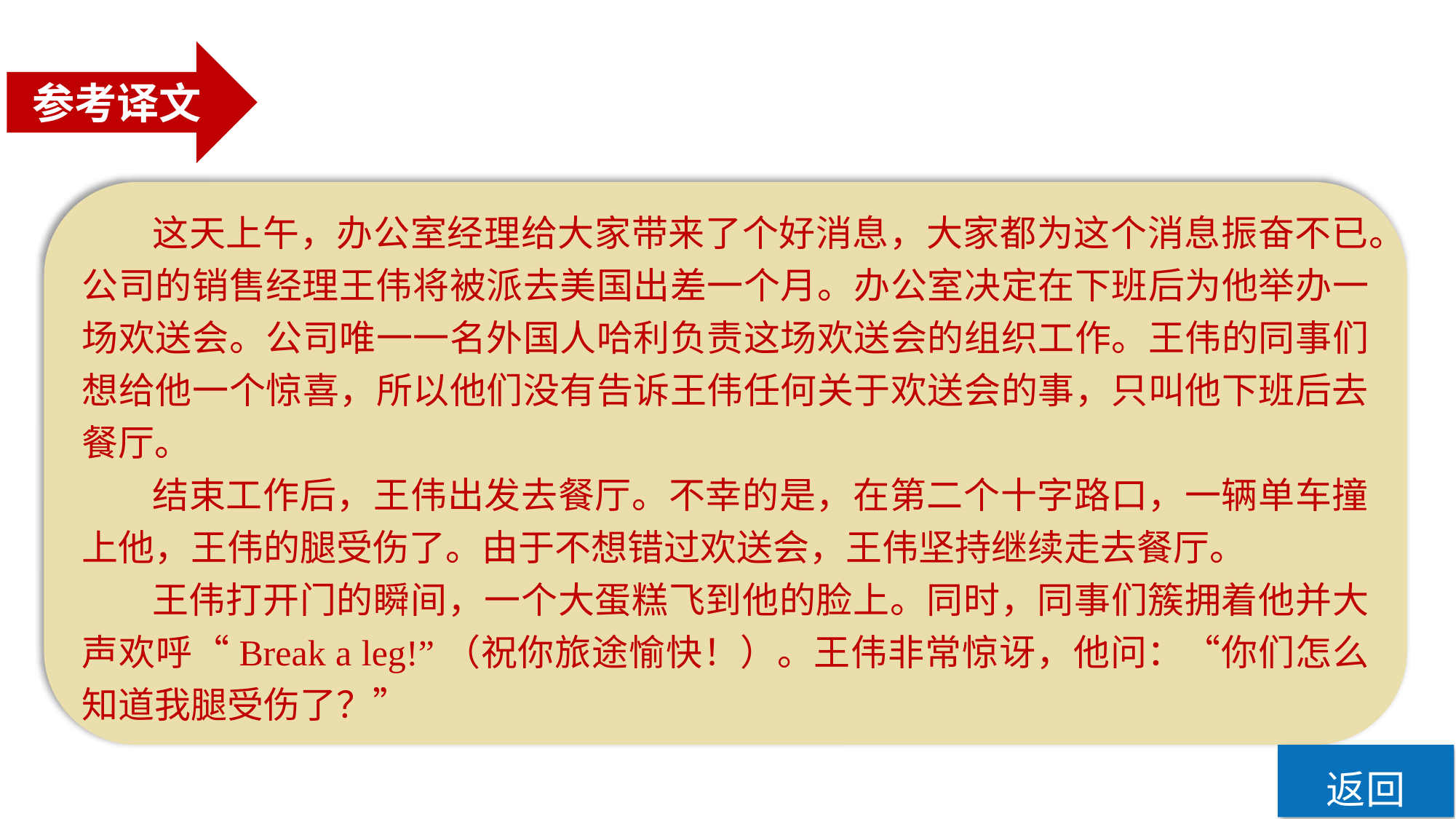

参考译文
       这天上午，办公室经理给大家带来了个好消息，大家都为这个消息振奋不已。公司的销售经理王伟将被派去美国出差一个月。办公室决定在下班后为他举办一场欢送会。公司唯一一名外国人哈利负责这场欢送会的组织工作。王伟的同事们想给他一个惊喜，所以他们没有告诉王伟任何关于欢送会的事，只叫他下班后去餐厅。
       结束工作后，王伟出发去餐厅。不幸的是，在第二个十字路口，一辆单车撞上他，王伟的腿受伤了。由于不想错过欢送会，王伟坚持继续走去餐厅。
       王伟打开门的瞬间，一个大蛋糕飞到他的脸上。同时，同事们簇拥着他并大声欢呼“Break a leg!”（祝你旅途愉快！）。王伟非常惊讶，他问：“你们怎么知道我腿受伤了？”
返回